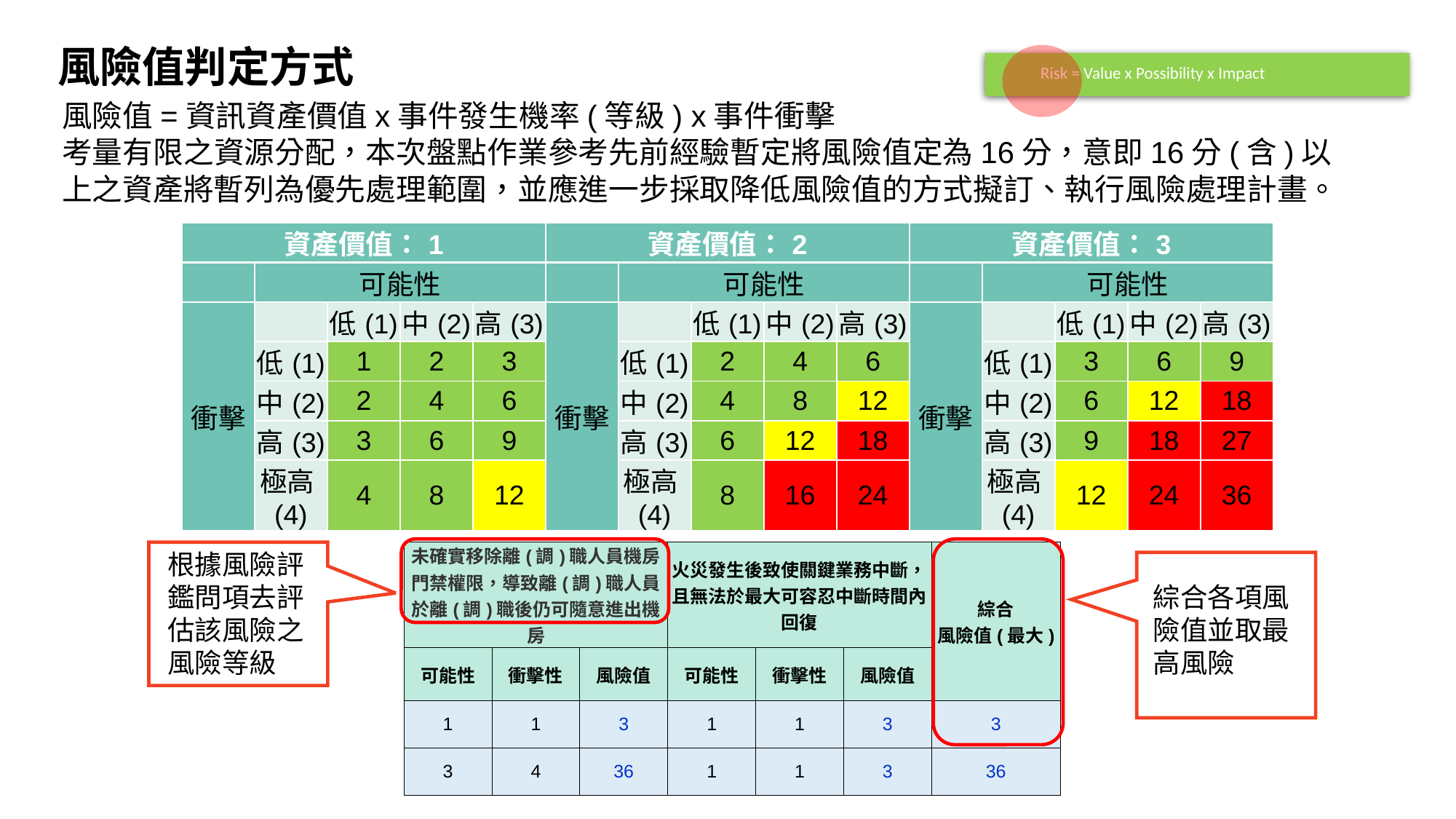

風險值判定方式

Risk = Value x Possibility x Impact

風險值=資訊資產價值x事件發生機率(等級) x事件衝擊
考量有限之資源分配，本次盤點作業參考先前經驗暫定將風險值定為16分，意即16分(含)以上之資產將暫列為優先處理範圍，並應進一步採取降低風險值的方式擬訂、執行風險處理計畫。
| 資產價值：1 |  |  |  |  | 資產價值：2 |  |  |  |  | 資產價值：3 |  |  |  |  |
| --- | --- | --- | --- | --- | --- | --- | --- | --- | --- | --- | --- | --- | --- | --- |
|  | 可能性 |  |  |  |  | 可能性 |  |  |  |  | 可能性 |  |  |  |
| 衝擊 |  | 低(1) | 中(2) | 高(3) | 衝擊 |  | 低(1) | 中(2) | 高(3) | 衝擊 |  | 低(1) | 中(2) | 高(3) |
|  | 低(1) | 1 | 2 | 3 |  | 低(1) | 2 | 4 | 6 |  | 低(1) | 3 | 6 | 9 |
|  | 中(2) | 2 | 4 | 6 |  | 中(2) | 4 | 8 | 12 |  | 中(2) | 6 | 12 | 18 |
|  | 高(3) | 3 | 6 | 9 |  | 高(3) | 6 | 12 | 18 |  | 高(3) | 9 | 18 | 27 |
|  | 極高(4) | 4 | 8 | 12 |  | 極高(4) | 8 | 16 | 24 |  | 極高(4) | 12 | 24 | 36 |

根據風險評鑑問項去評估該風險之風險等級
| 未確實移除離(調)職人員機房門禁權限，導致離(調)職人員於離(調)職後仍可隨意進出機房 |  |  | 火災發生後致使關鍵業務中斷，且無法於最大可容忍中斷時間內回復 |  |  | 綜合 風險值(最大) |
| --- | --- | --- | --- | --- | --- | --- |
| 可能性 | 衝擊性 | 風險值 | 可能性 | 衝擊性 | 風險值 |  |
| 1 | 1 | 3 | 1 | 1 | 3 | 3 |
| 3 | 4 | 36 | 1 | 1 | 3 | 36 |

綜合各項風險值並取最高風險